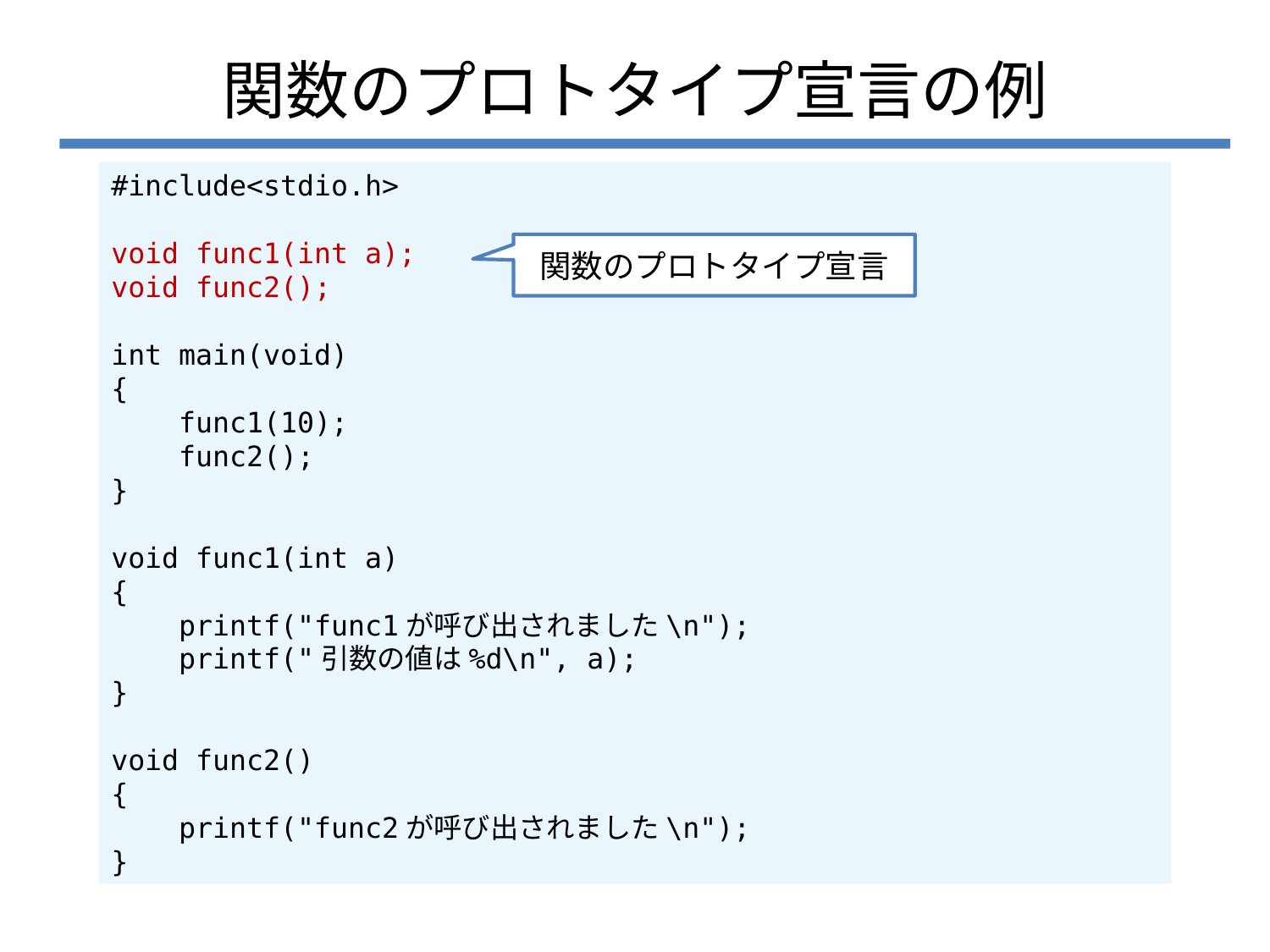

# 関数のプロトタイプ宣言の例
#include<stdio.h>

void func1(int a);
void func2();

int main(void)
{
    func1(10);
    func2();
}

void func1(int a)
{
    printf("func1が呼び出されました\n");
    printf("引数の値は%d\n", a);
}

void func2()
{
    printf("func2が呼び出されました\n");
}
関数のプロトタイプ宣言